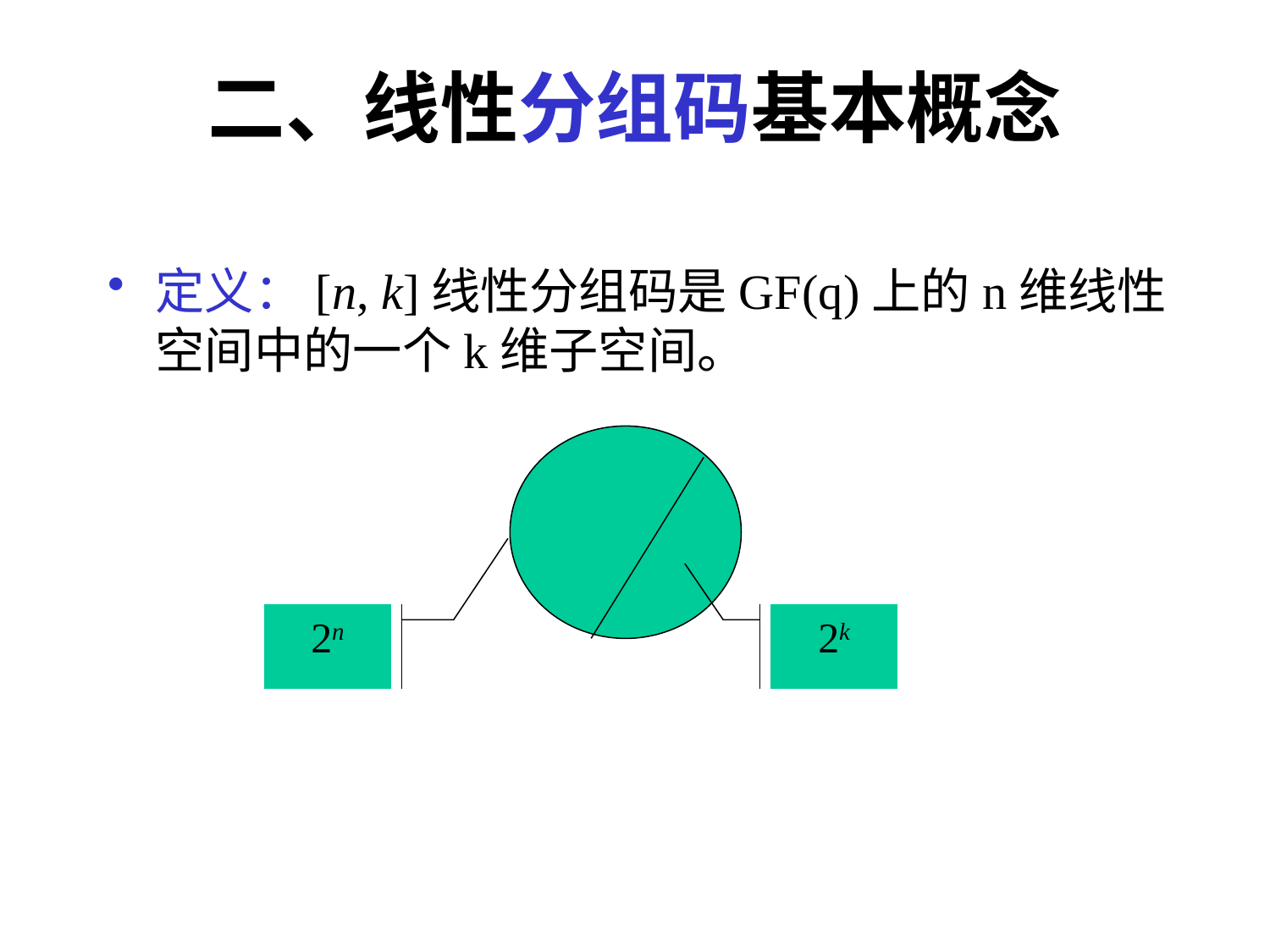

二、线性分组码基本概念
定义：[n, k]线性分组码是GF(q)上的n维线性空间中的一个k维子空间。

2n
2k